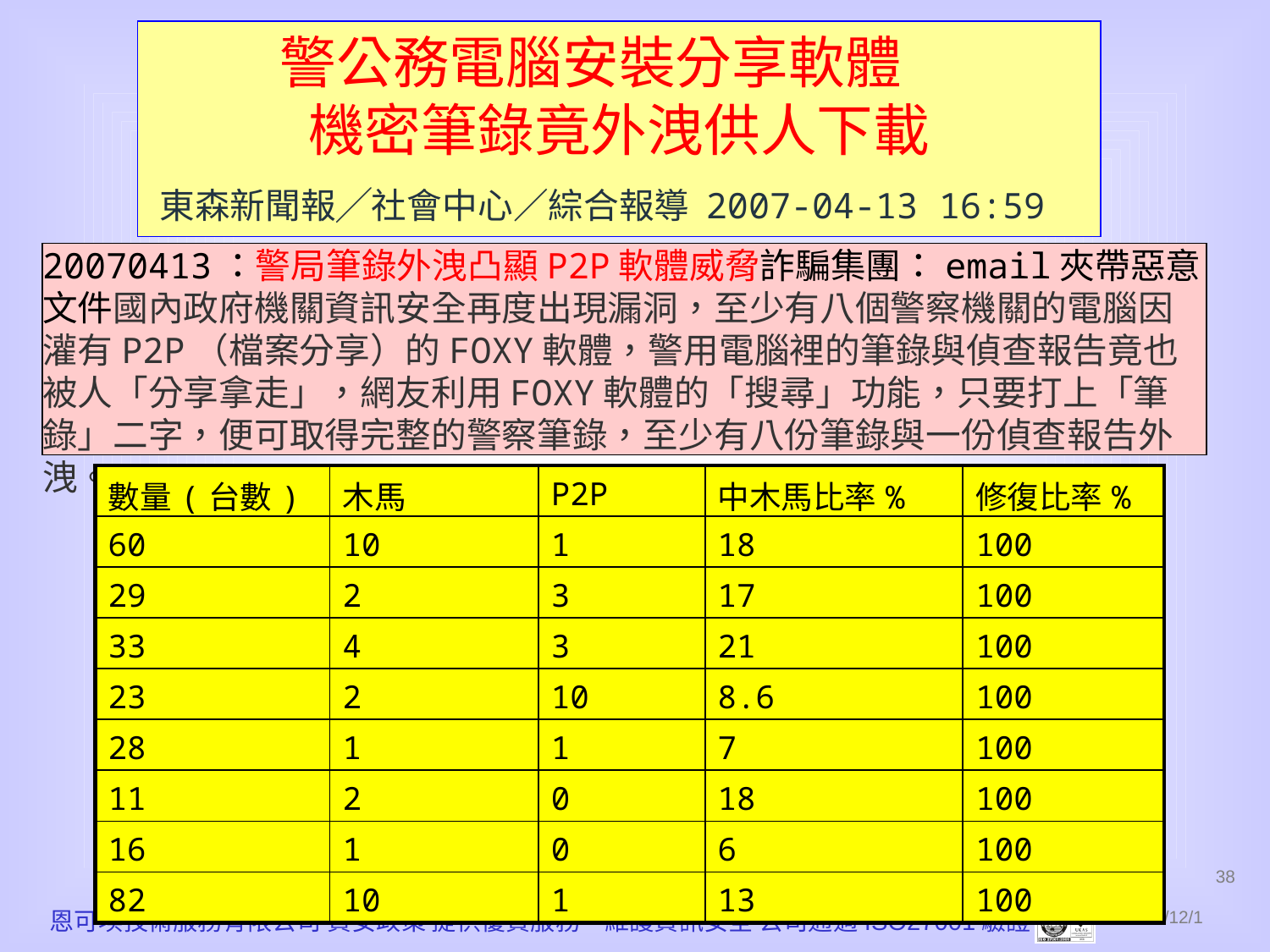

警公務電腦安裝分享軟體
機密筆錄竟外洩供人下載
東森新聞報╱社會中心／綜合報導 2007-04-13 16:59
# 20070413：警局筆錄外洩凸顯P2P軟體威脅詐騙集團：email夾帶惡意文件國內政府機關資訊安全再度出現漏洞，至少有八個警察機關的電腦因灌有P2P（檔案分享）的FOXY軟體，警用電腦裡的筆錄與偵查報告竟也被人「分享拿走」，網友利用FOXY軟體的「搜尋」功能，只要打上「筆錄」二字，便可取得完整的警察筆錄，至少有八份筆錄與一份偵查報告外洩。
| 數量(台數) | 木馬 | P2P | 中木馬比率% | 修復比率% |
| --- | --- | --- | --- | --- |
| 60 | 10 | 1 | 18 | 100 |
| 29 | 2 | 3 | 17 | 100 |
| 33 | 4 | 3 | 21 | 100 |
| 23 | 2 | 10 | 8.6 | 100 |
| 28 | 1 | 1 | 7 | 100 |
| 11 | 2 | 0 | 18 | 100 |
| 16 | 1 | 0 | 6 | 100 |
| 82 | 10 | 1 | 13 | 100 |
38
恩可埃技術服務有限公司 資安政策 提供優質服務、維護資訊安全 公司通過ISO27001驗證
2010/12/1